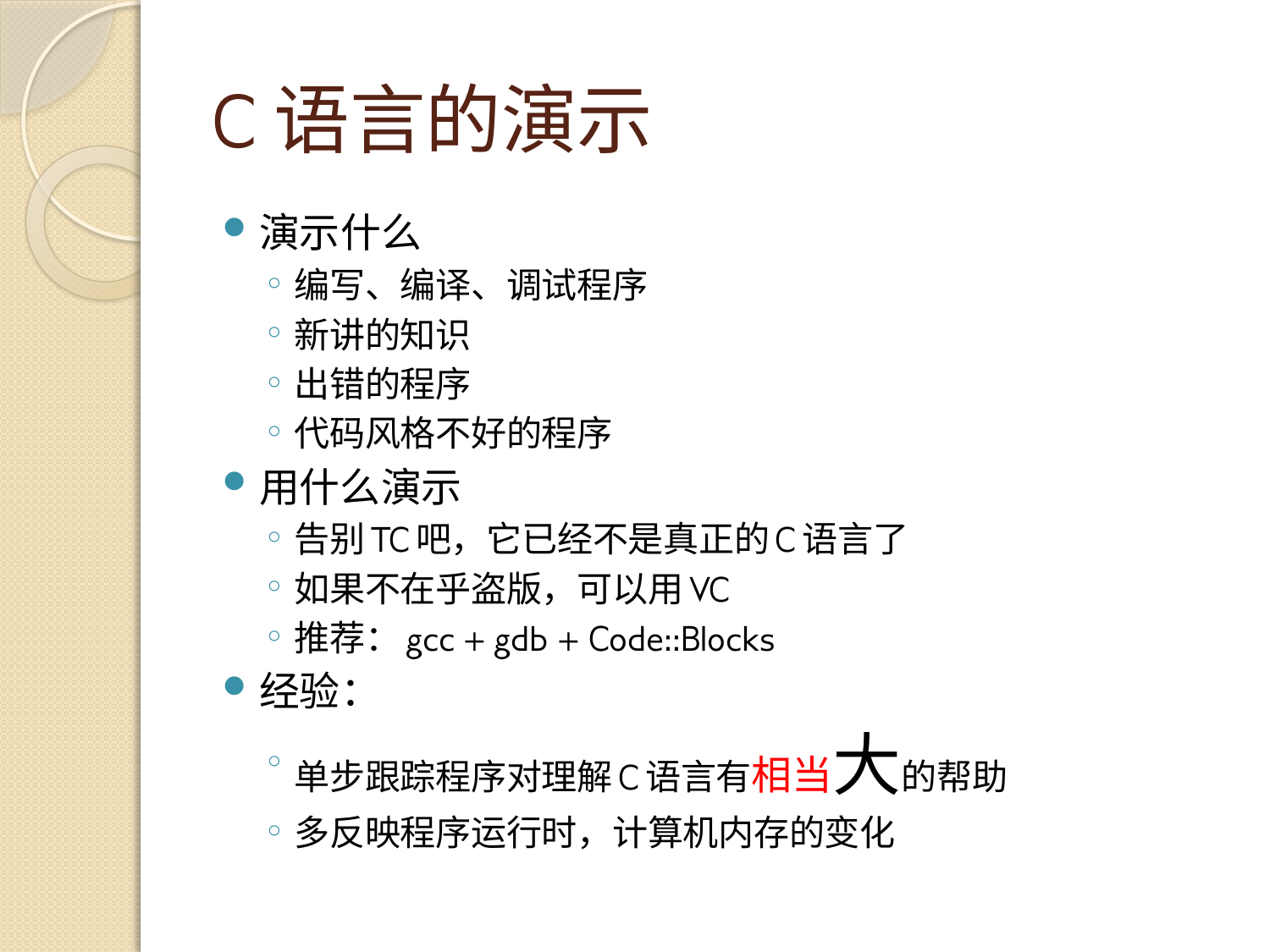

# C语言的演示
演示什么
编写、编译、调试程序
新讲的知识
出错的程序
代码风格不好的程序
用什么演示
告别TC吧，它已经不是真正的C语言了
如果不在乎盗版，可以用VC
推荐：gcc + gdb + Code::Blocks
经验：
单步跟踪程序对理解C语言有相当大的帮助
多反映程序运行时，计算机内存的变化